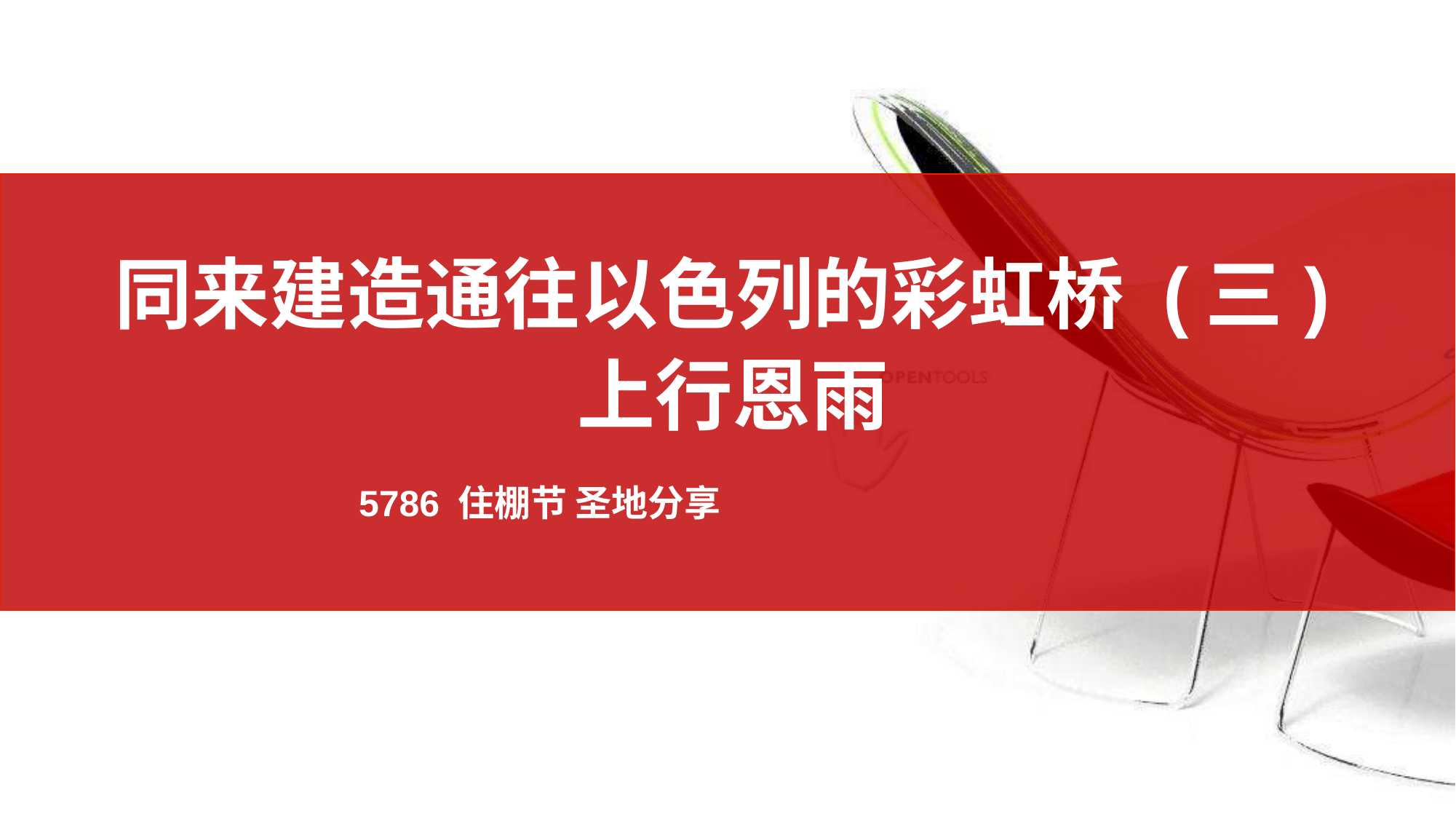

# 同来建造通往以色列的彩虹桥 (三)  上行恩雨
5786 住棚节 圣地分享